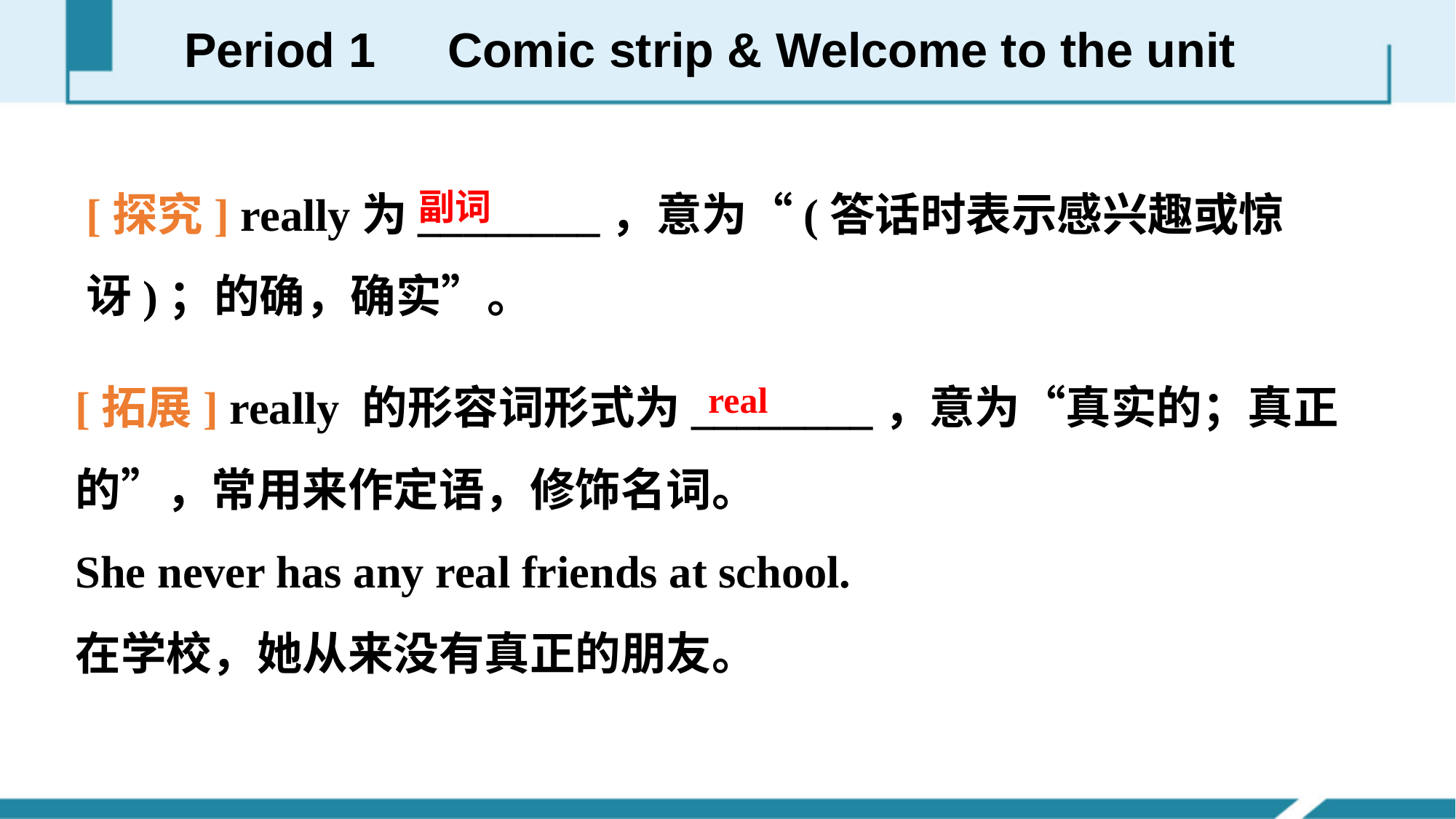

Period 1　Comic strip & Welcome to the unit
[探究] really为________，意为“(答话时表示感兴趣或惊讶)；的确，确实”。
副词
[拓展] really 的形容词形式为________，意为“真实的；真正的”，常用来作定语，修饰名词。
She never has any real friends at school.
在学校，她从来没有真正的朋友。
real